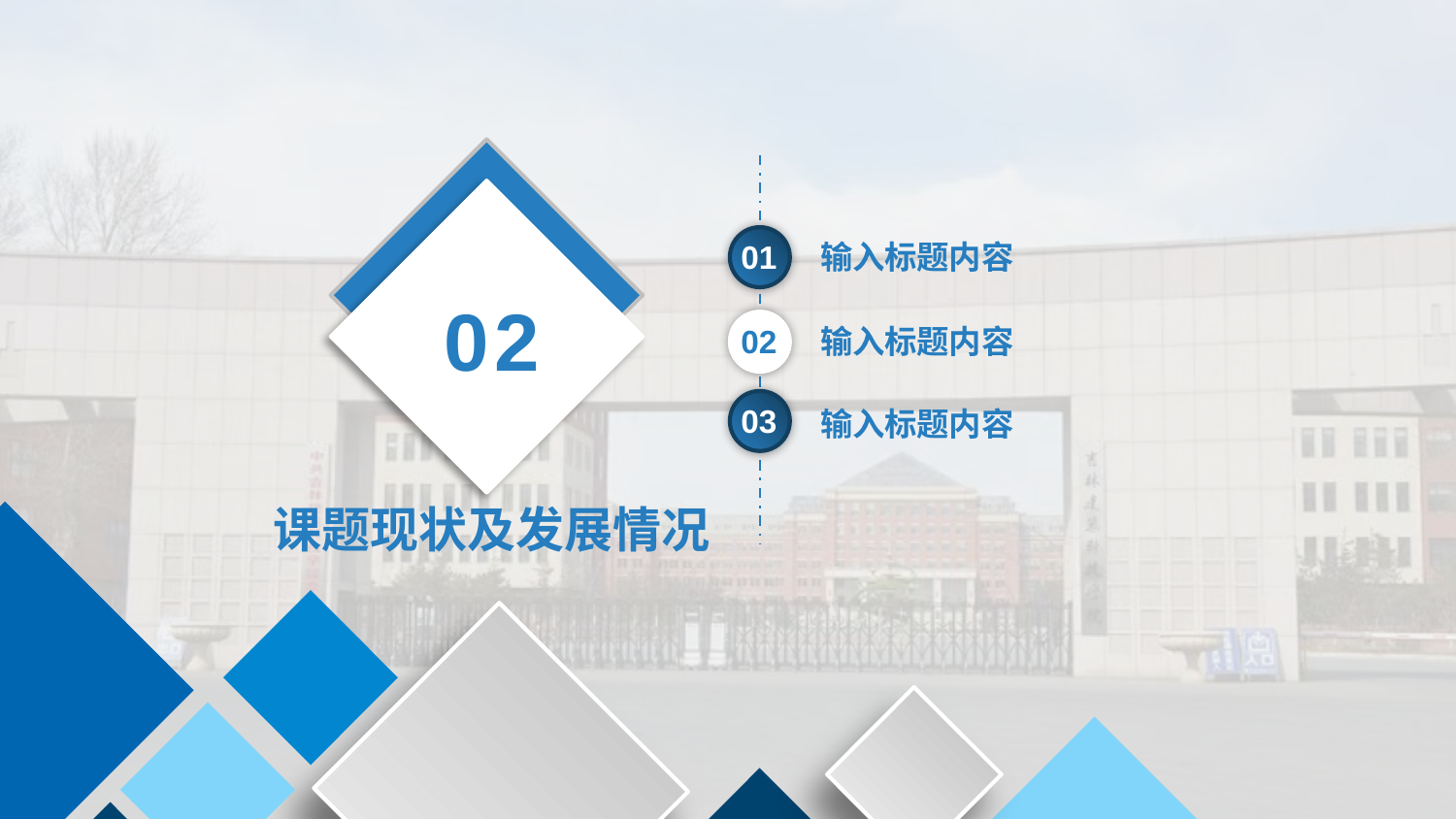

02

01
输入标题内容

02
输入标题内容

03
输入标题内容
课题现状及发展情况